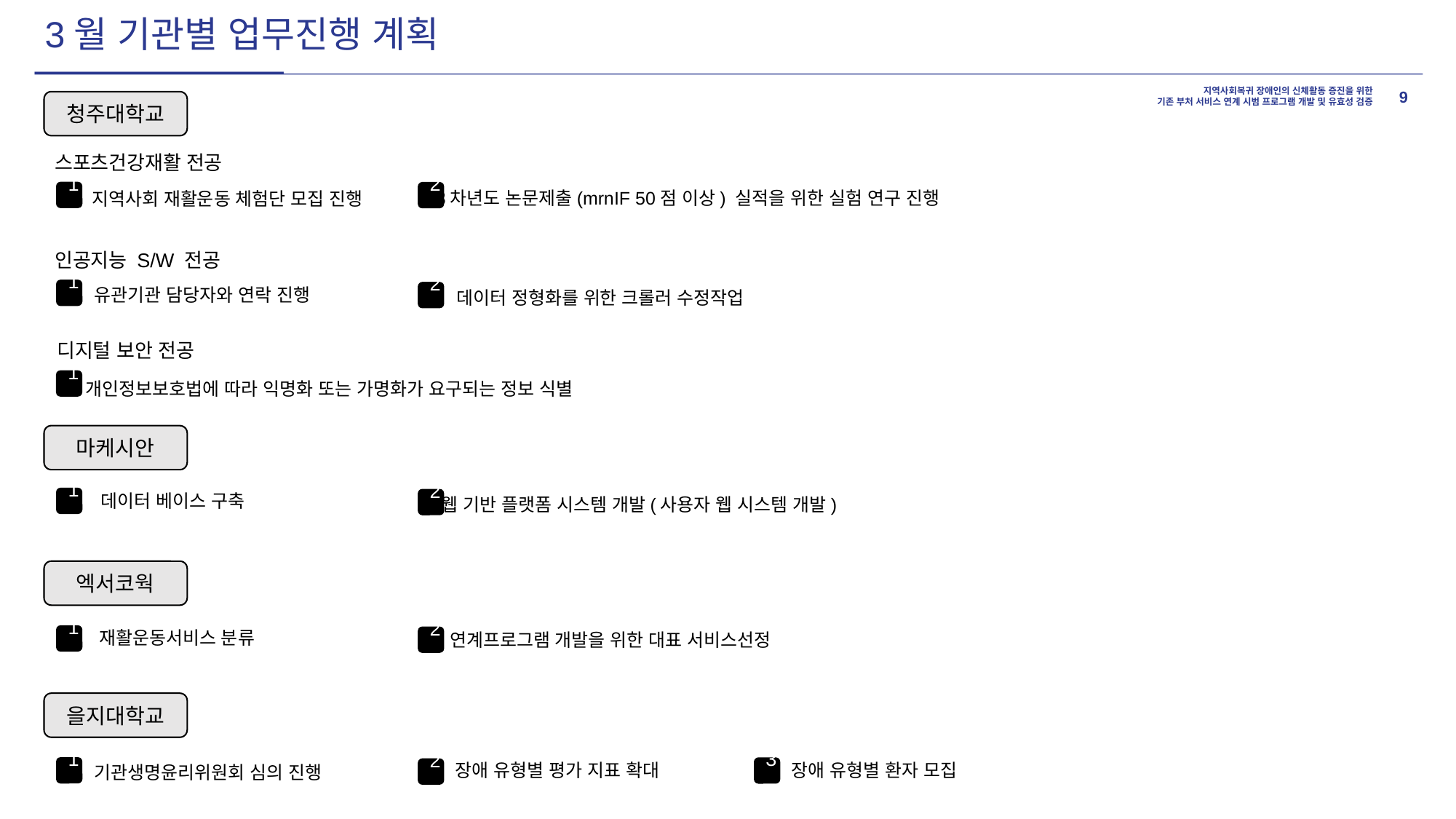

# 3월 기관별 업무진행 계획
9
청주대학교
스포츠건강재활 전공
3차년도 논문제출(mrnIF 50점 이상) 실적을 위한 실험 연구 진행
지역사회 재활운동 체험단 모집 진행
1
2
인공지능 S/W 전공
유관기관 담당자와 연락 진행
데이터 정형화를 위한 크롤러 수정작업
1
2
디지털 보안 전공
개인정보보호법에 따라 익명화 또는 가명화가 요구되는 정보 식별
1
마케시안
데이터 베이스 구축
웹 기반 플랫폼 시스템 개발(사용자 웹 시스템 개발)
1
2
엑서코웍
재활운동서비스 분류
연계프로그램 개발을 위한 대표 서비스선정
1
2
을지대학교
장애 유형별 환자 모집
장애 유형별 평가 지표 확대
기관생명윤리위원회 심의 진행
1
3
2